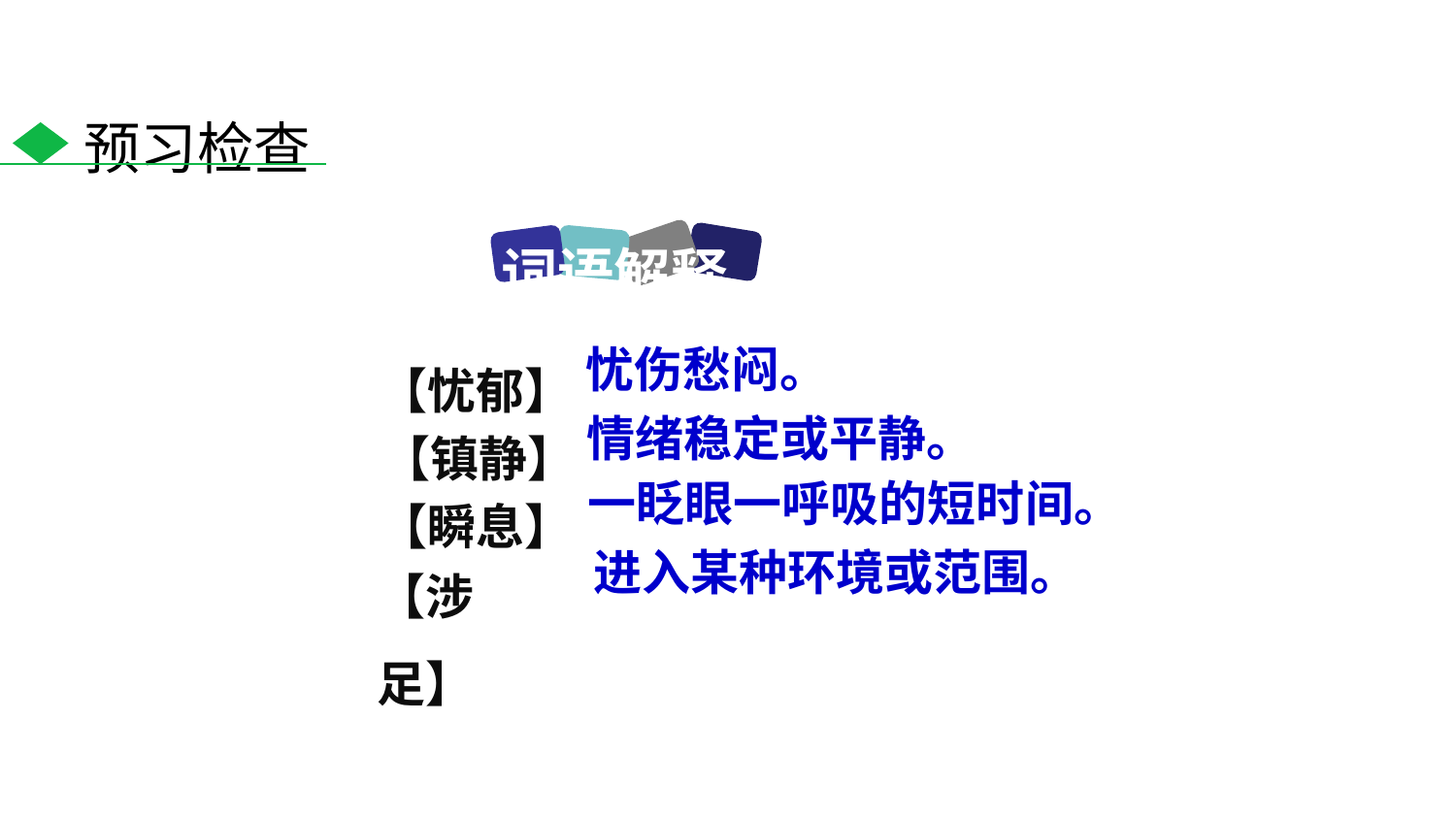

预习检查

词语解释

【忧郁】
忧伤愁闷。
【镇静】
情绪稳定或平静。
【瞬息】
一眨眼一呼吸的短时间。
【涉足】
进入某种环境或范围。